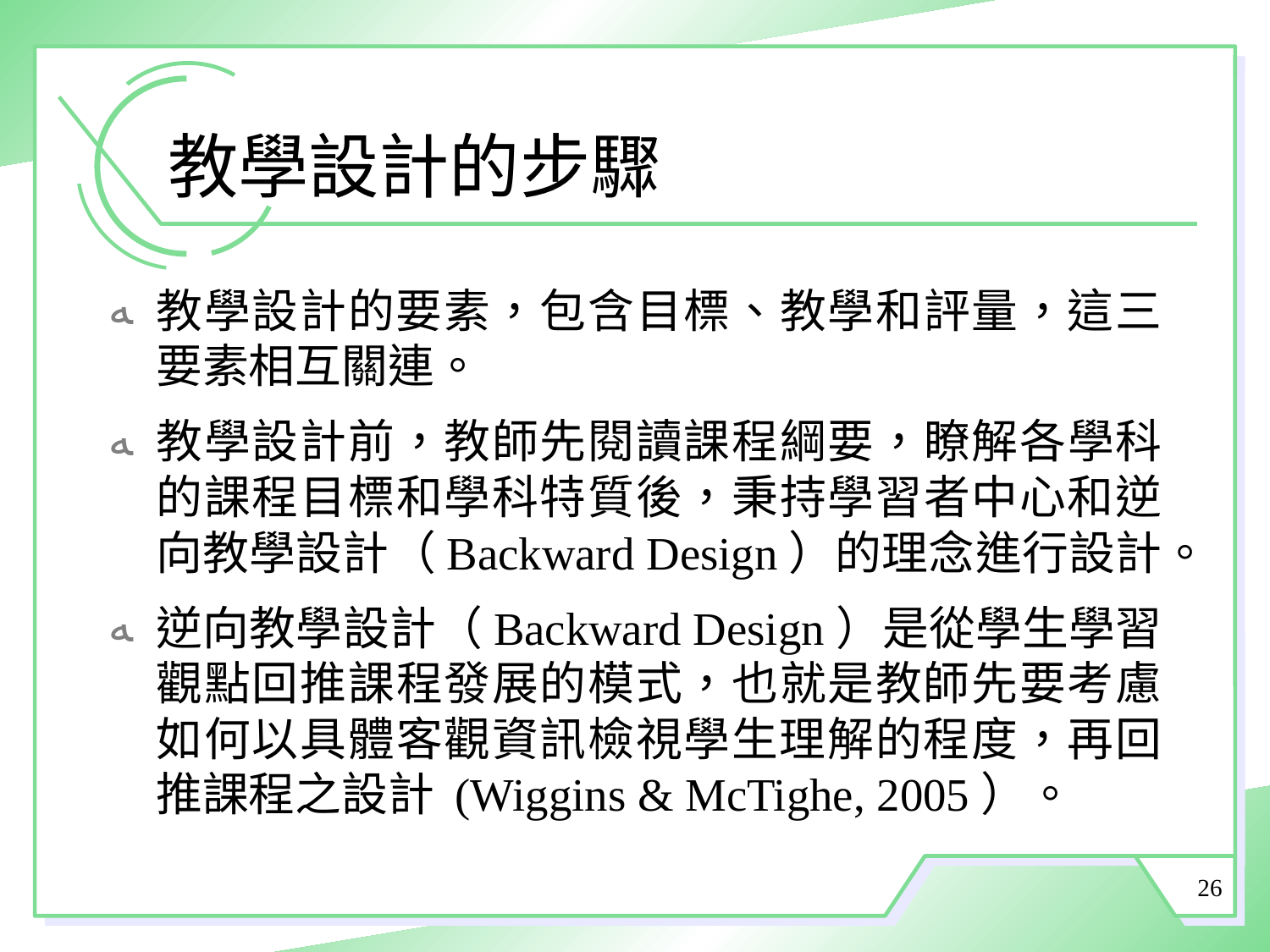

# 教學設計的步驟
教學設計的要素，包含目標、教學和評量，這三要素相互關連。
教學設計前，教師先閱讀課程綱要，瞭解各學科的課程目標和學科特質後，秉持學習者中心和逆向教學設計（Backward Design）的理念進行設計。
逆向教學設計（Backward Design）是從學生學習觀點回推課程發展的模式，也就是教師先要考慮如何以具體客觀資訊檢視學生理解的程度，再回推課程之設計 (Wiggins & McTighe, 2005）。

26